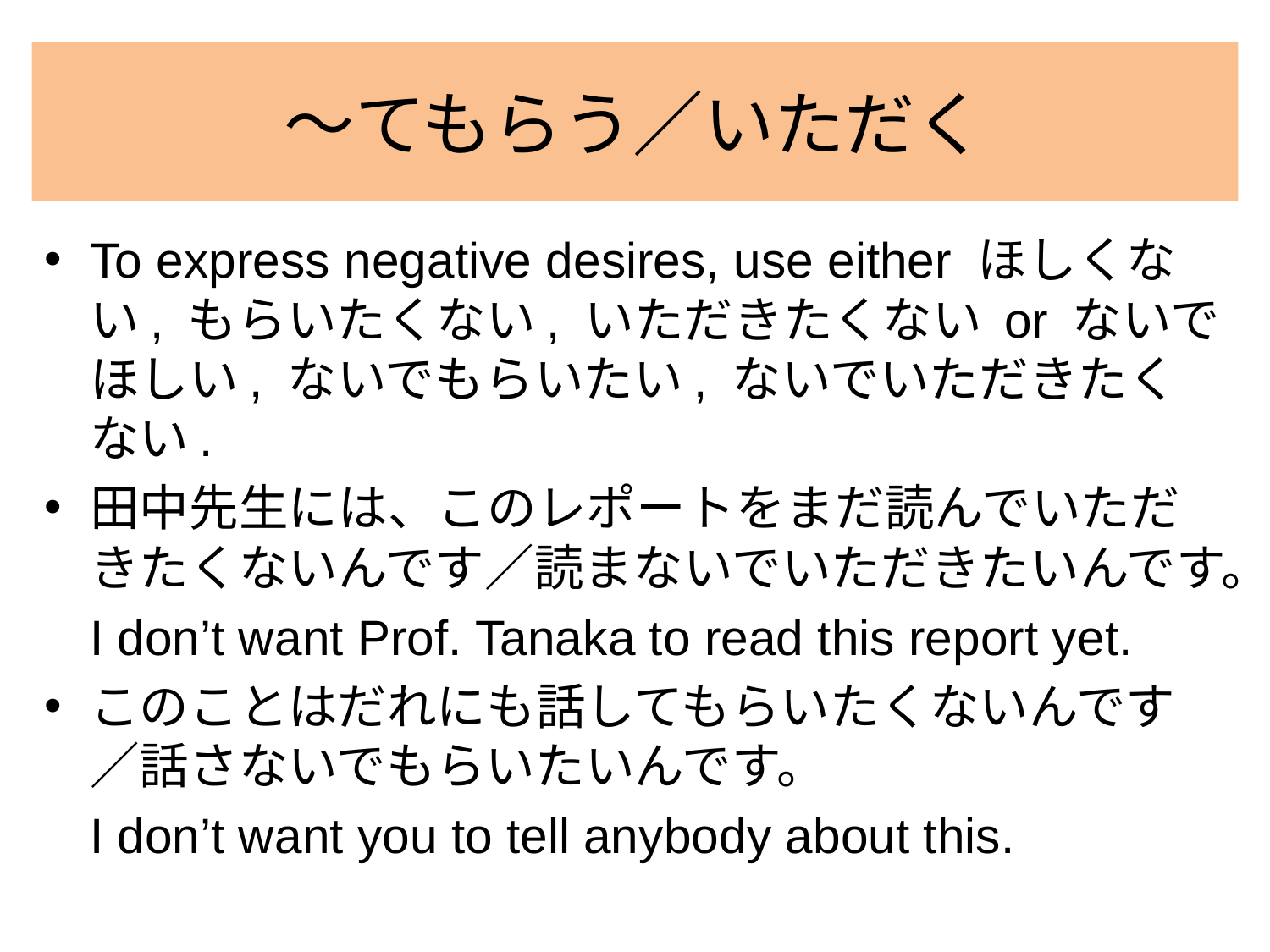

# 〜てもらう／いただく
To express negative desires, use either ほしくない, もらいたくない, いただきたくない or ないでほしい, ないでもらいたい, ないでいただきたくない.
田中先生には、このレポートをまだ読んでいただきたくないんです／読まないでいただきたいんです。
	I don’t want Prof. Tanaka to read this report yet.
このことはだれにも話してもらいたくないんです／話さないでもらいたいんです。
	I don’t want you to tell anybody about this.